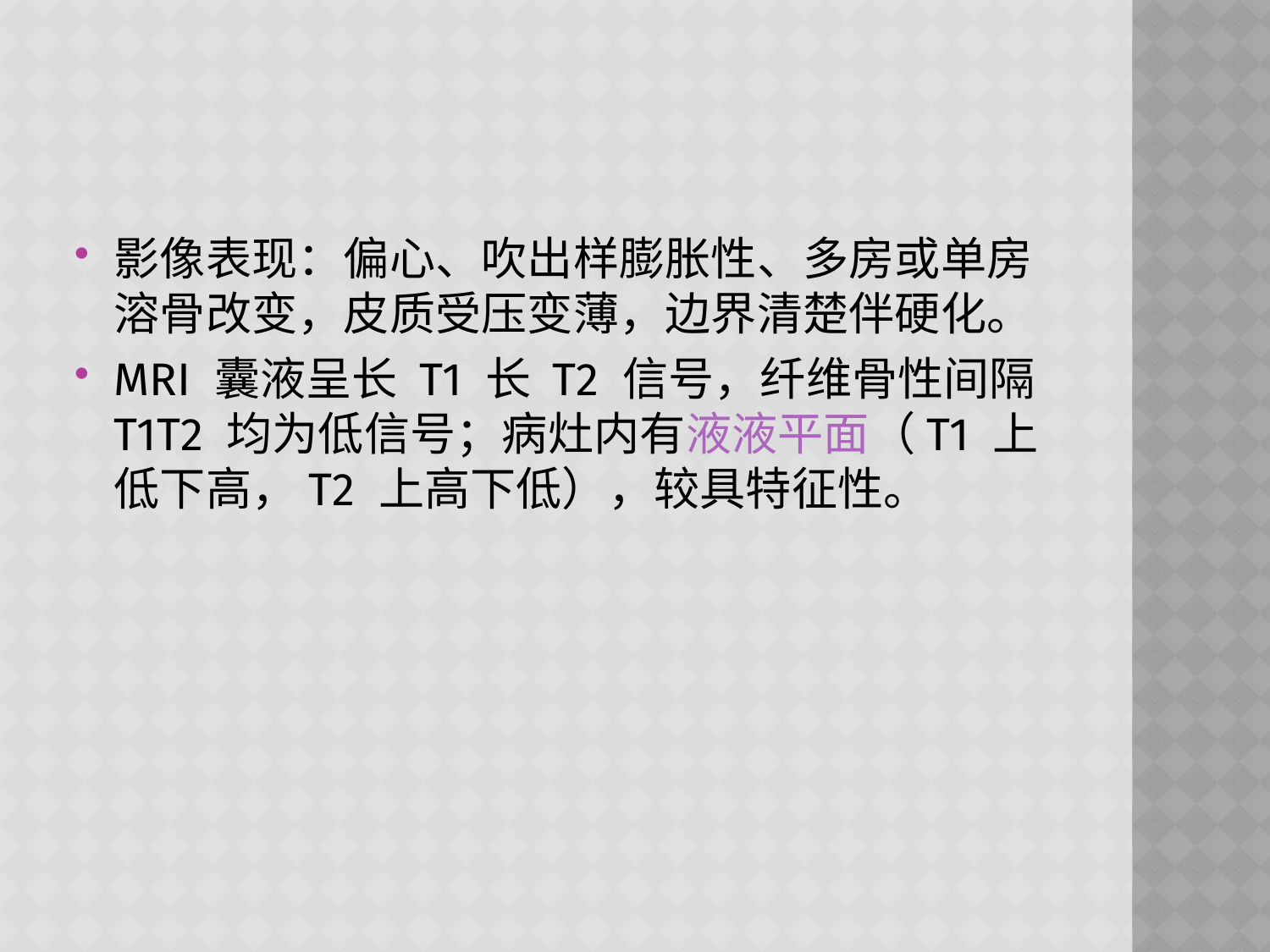

#
影像表现：偏心、吹出样膨胀性、多房或单房溶骨改变，皮质受压变薄，边界清楚伴硬化。
MRI 囊液呈长 T1 长 T2 信号，纤维骨性间隔 T1T2 均为低信号；病灶内有液液平面（T1 上低下高，T2 上高下低），较具特征性。